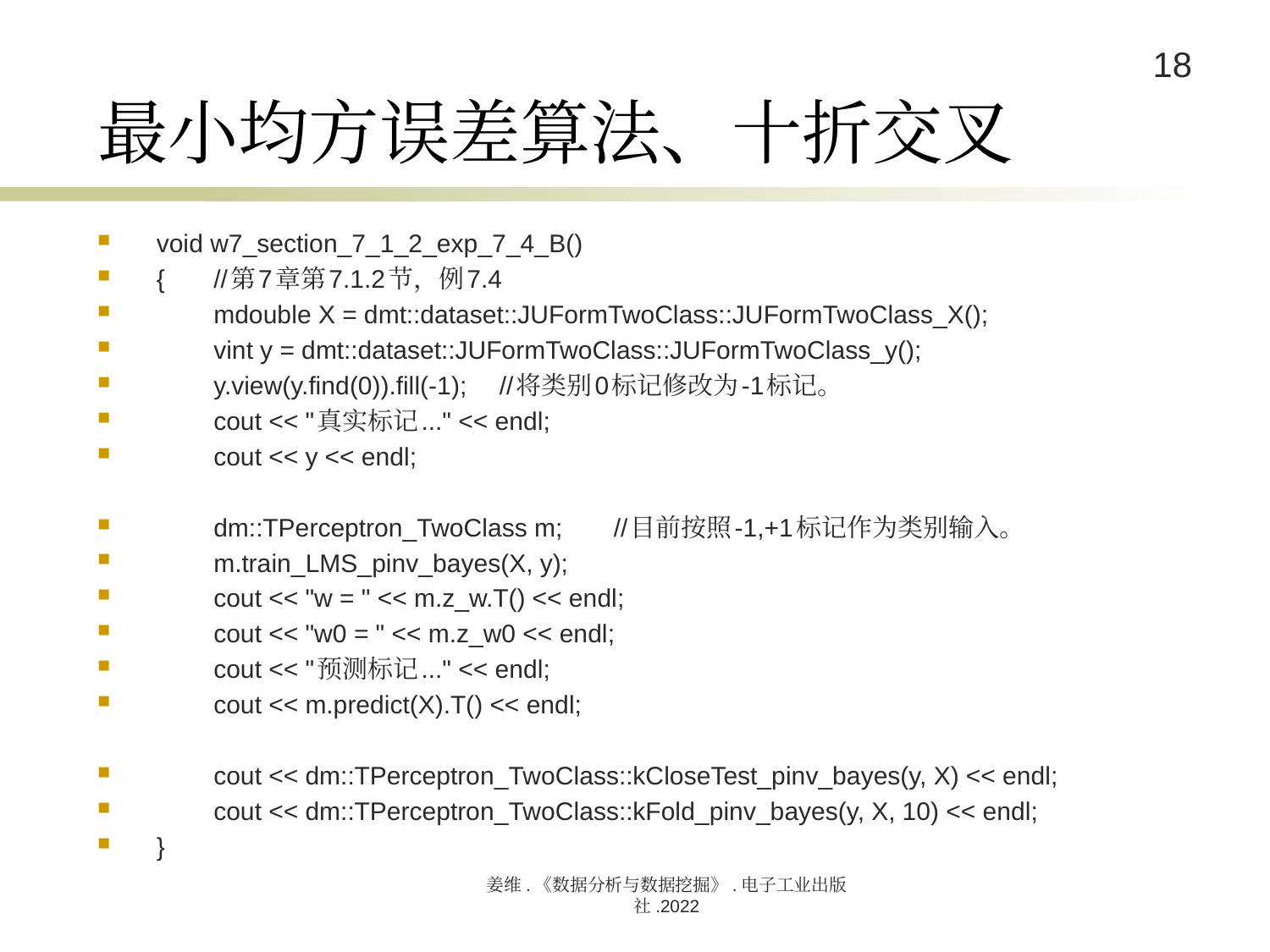

# 最小均方误差算法、十折交叉
void w7_section_7_1_2_exp_7_4_B()
{	//第7章第7.1.2节，例7.4
	mdouble X = dmt::dataset::JUFormTwoClass::JUFormTwoClass_X();
	vint y = dmt::dataset::JUFormTwoClass::JUFormTwoClass_y();
	y.view(y.find(0)).fill(-1);		//将类别0标记修改为-1标记。
	cout << "真实标记..." << endl;
	cout << y << endl;

	dm::TPerceptron_TwoClass m;	//目前按照-1,+1标记作为类别输入。
	m.train_LMS_pinv_bayes(X, y);
	cout << "w = " << m.z_w.T() << endl;
	cout << "w0 = " << m.z_w0 << endl;
	cout << "预测标记..." << endl;
	cout << m.predict(X).T() << endl;

	cout << dm::TPerceptron_TwoClass::kCloseTest_pinv_bayes(y, X) << endl;
	cout << dm::TPerceptron_TwoClass::kFold_pinv_bayes(y, X, 10) << endl;
}
姜维.《数据分析与数据挖掘》.电子工业出版社.2022